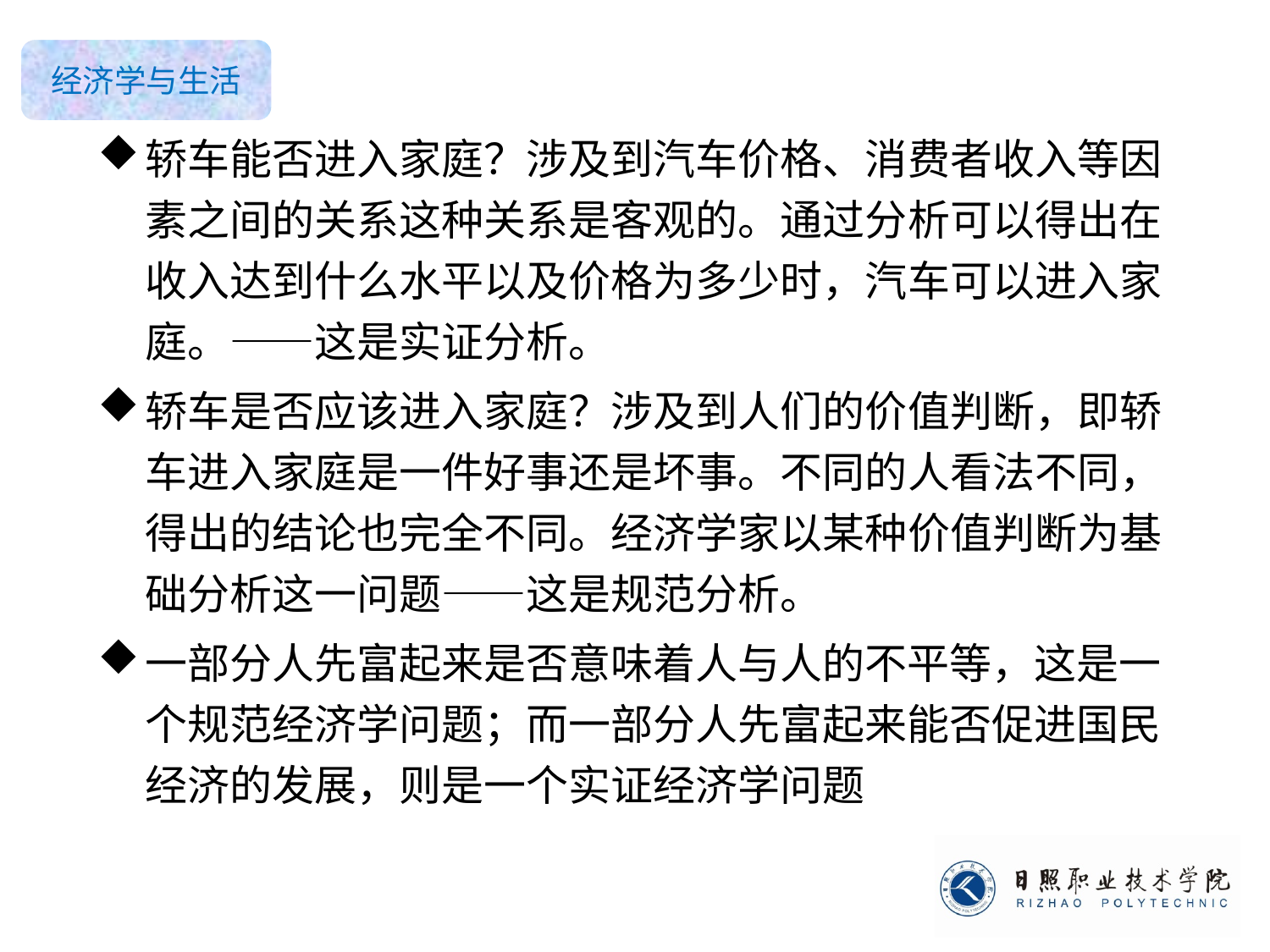

轿车能否进入家庭？涉及到汽车价格、消费者收入等因素之间的关系这种关系是客观的。通过分析可以得出在收入达到什么水平以及价格为多少时，汽车可以进入家庭。——这是实证分析。
轿车是否应该进入家庭？涉及到人们的价值判断，即轿车进入家庭是一件好事还是坏事。不同的人看法不同，得出的结论也完全不同。经济学家以某种价值判断为基础分析这一问题——这是规范分析。
一部分人先富起来是否意味着人与人的不平等，这是一个规范经济学问题；而一部分人先富起来能否促进国民经济的发展，则是一个实证经济学问题